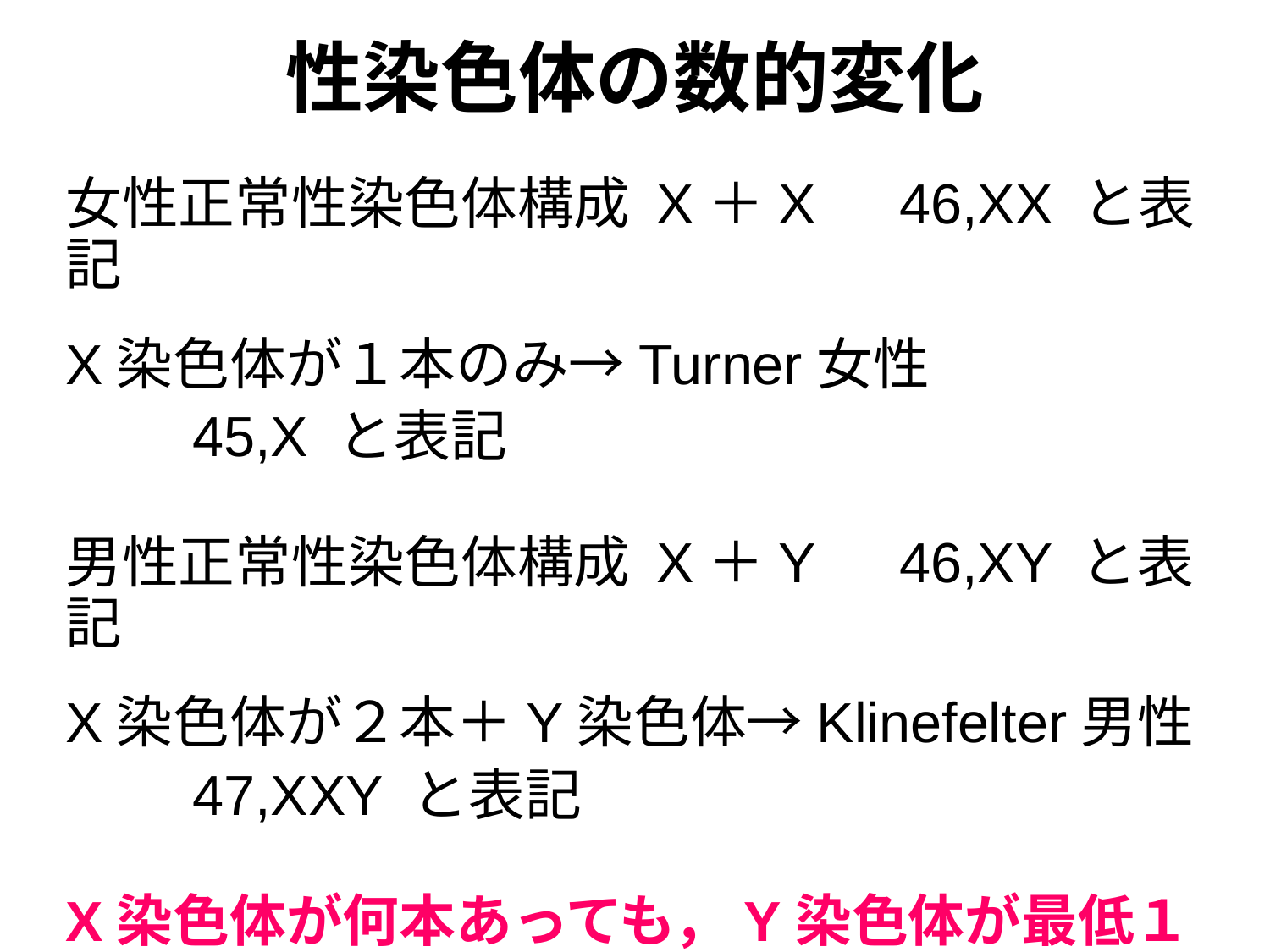

# 性染色体の数的変化
女性正常性染色体構成 X＋X　46,XX と表記

X染色体が１本のみ→Turner女性
	45,X と表記

男性正常性染色体構成 X＋Y　46,XY と表記

X染色体が２本＋Y染色体→Klinefelter男性
	47,XXY と表記

X染色体が何本あっても，Y染色体が最低１本あれば表現型（外性器など）は男性となる